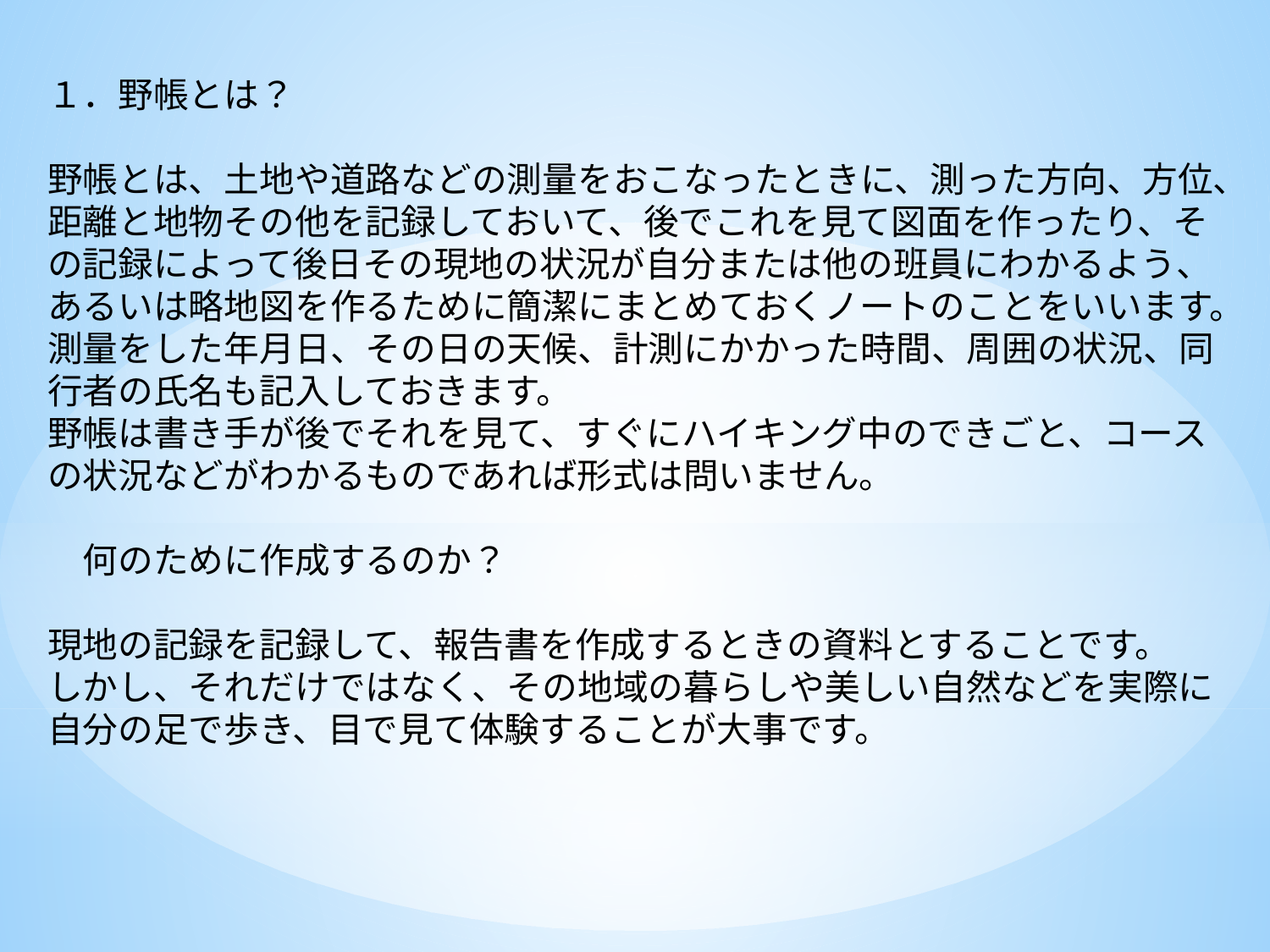

１．野帳とは？

野帳とは、土地や道路などの測量をおこなったときに、測った方向、方位、距離と地物その他を記録しておいて、後でこれを見て図面を作ったり、その記録によって後日その現地の状況が自分または他の班員にわかるよう、あるいは略地図を作るために簡潔にまとめておくノートのことをいいます。測量をした年月日、その日の天候、計測にかかった時間、周囲の状況、同行者の氏名も記入しておきます。
野帳は書き手が後でそれを見て、すぐにハイキング中のできごと、コースの状況などがわかるものであれば形式は問いません。

　何のために作成するのか？

現地の記録を記録して、報告書を作成するときの資料とすることです。
しかし、それだけではなく、その地域の暮らしや美しい自然などを実際に
自分の足で歩き、目で見て体験することが大事です。